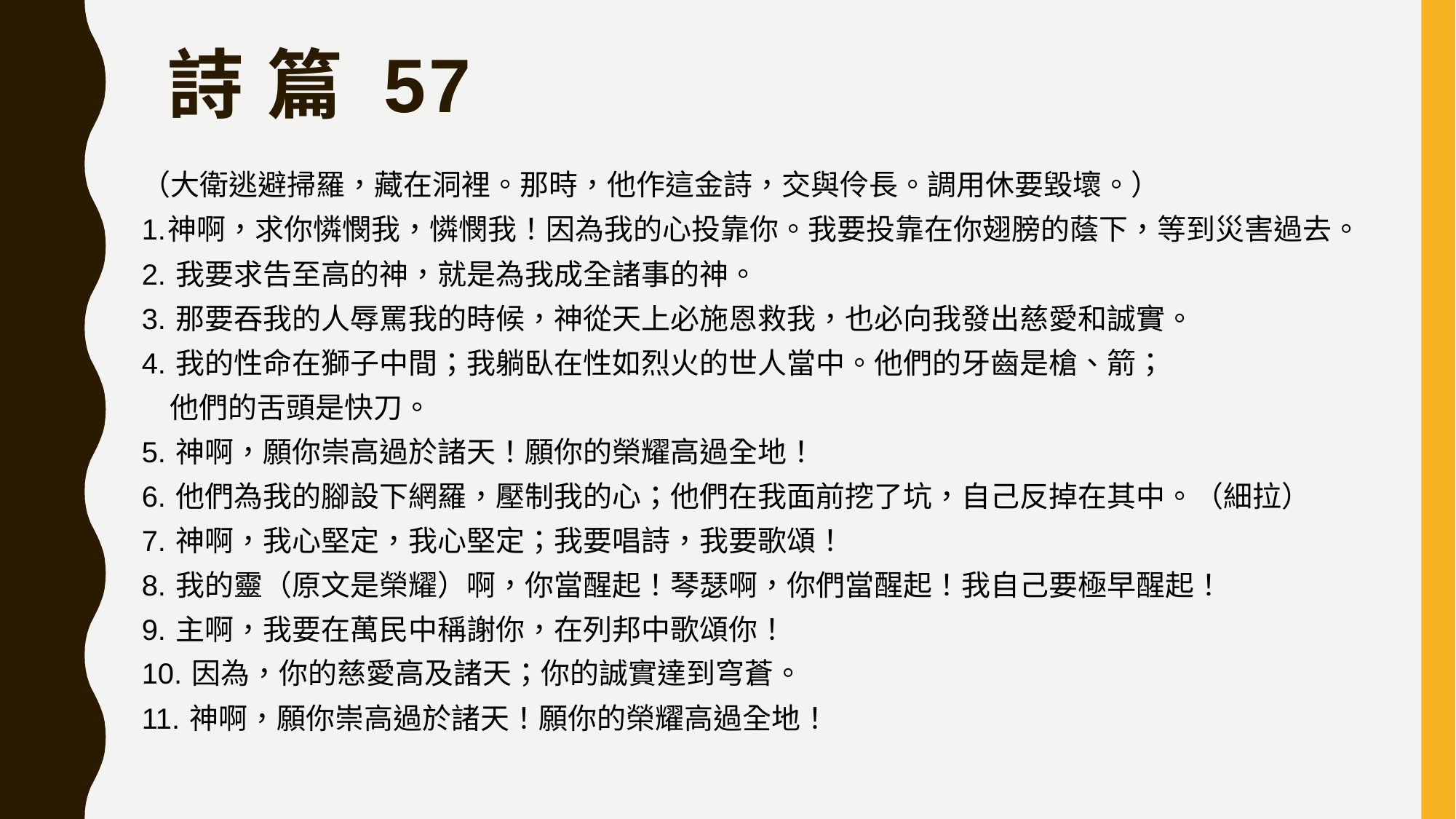

# 詩 篇 57
（大衛逃避掃羅，藏在洞裡。那時，他作這金詩，交與伶長。調用休要毀壞。）
1.神啊，求你憐憫我，憐憫我！因為我的心投靠你。我要投靠在你翅膀的蔭下，等到災害過去。
2. 我要求告至高的神，就是為我成全諸事的神。
3. 那要吞我的人辱罵我的時候，神從天上必施恩救我，也必向我發出慈愛和誠實。
4. 我的性命在獅子中間；我躺臥在性如烈火的世人當中。他們的牙齒是槍、箭；
    他們的舌頭是快刀。
5. 神啊，願你崇高過於諸天！願你的榮耀高過全地！
6. 他們為我的腳設下網羅，壓制我的心；他們在我面前挖了坑，自己反掉在其中。（細拉）
7. 神啊，我心堅定，我心堅定；我要唱詩，我要歌頌！
8. 我的靈（原文是榮耀）啊，你當醒起！琴瑟啊，你們當醒起！我自己要極早醒起！
9. 主啊，我要在萬民中稱謝你，在列邦中歌頌你！
10. 因為，你的慈愛高及諸天；你的誠實達到穹蒼。
11. 神啊，願你崇高過於諸天！願你的榮耀高過全地！